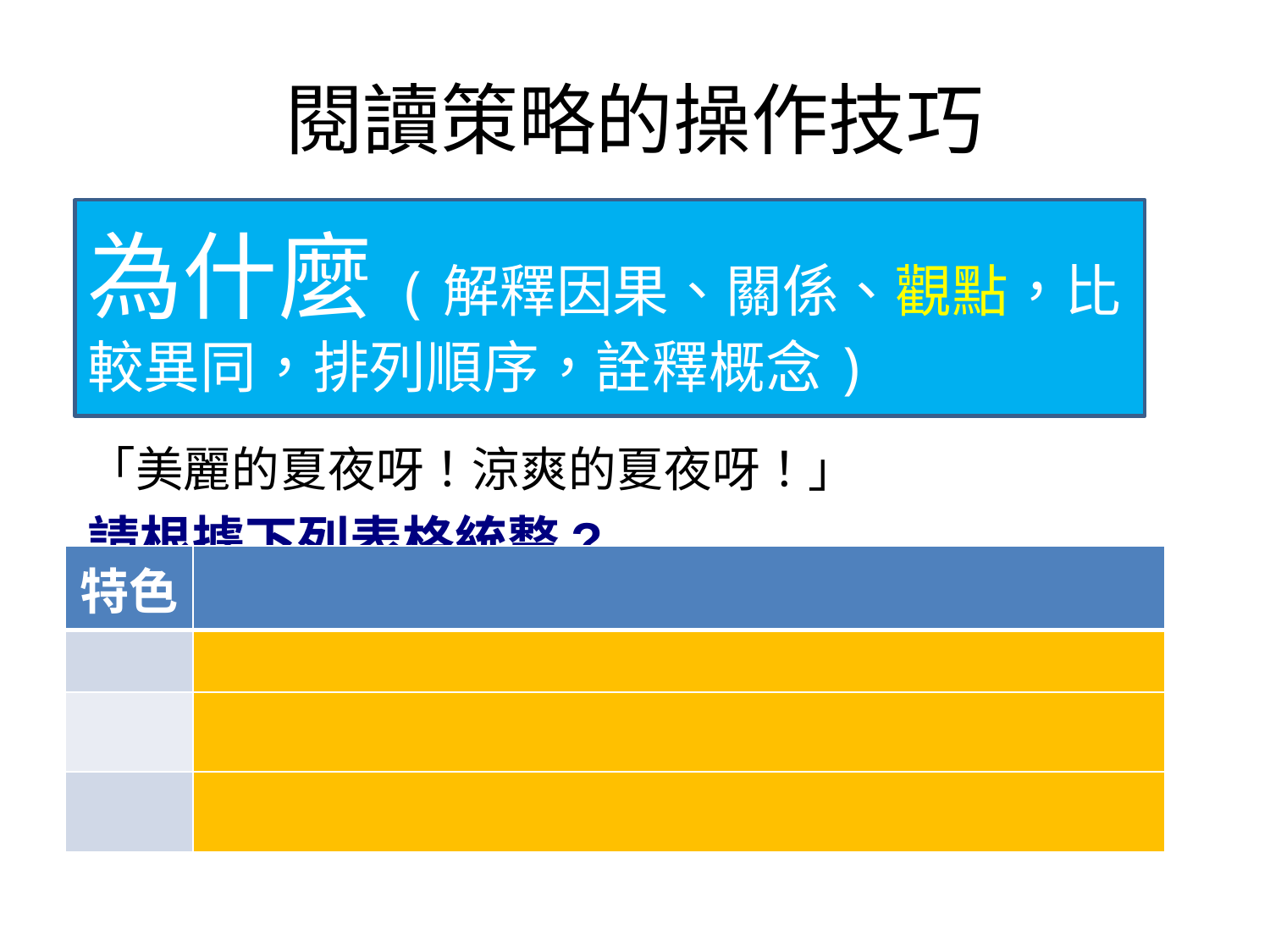

# 閱讀策略的操作技巧
為什麼(解釋因果、關係、觀點，比較異同，排列順序，詮釋概念)

「美麗的夏夜呀！涼爽的夏夜呀！」
請根據下列表格統整?

| 特色 |  |
| --- | --- |
|  |  |
|  |  |
|  |  |